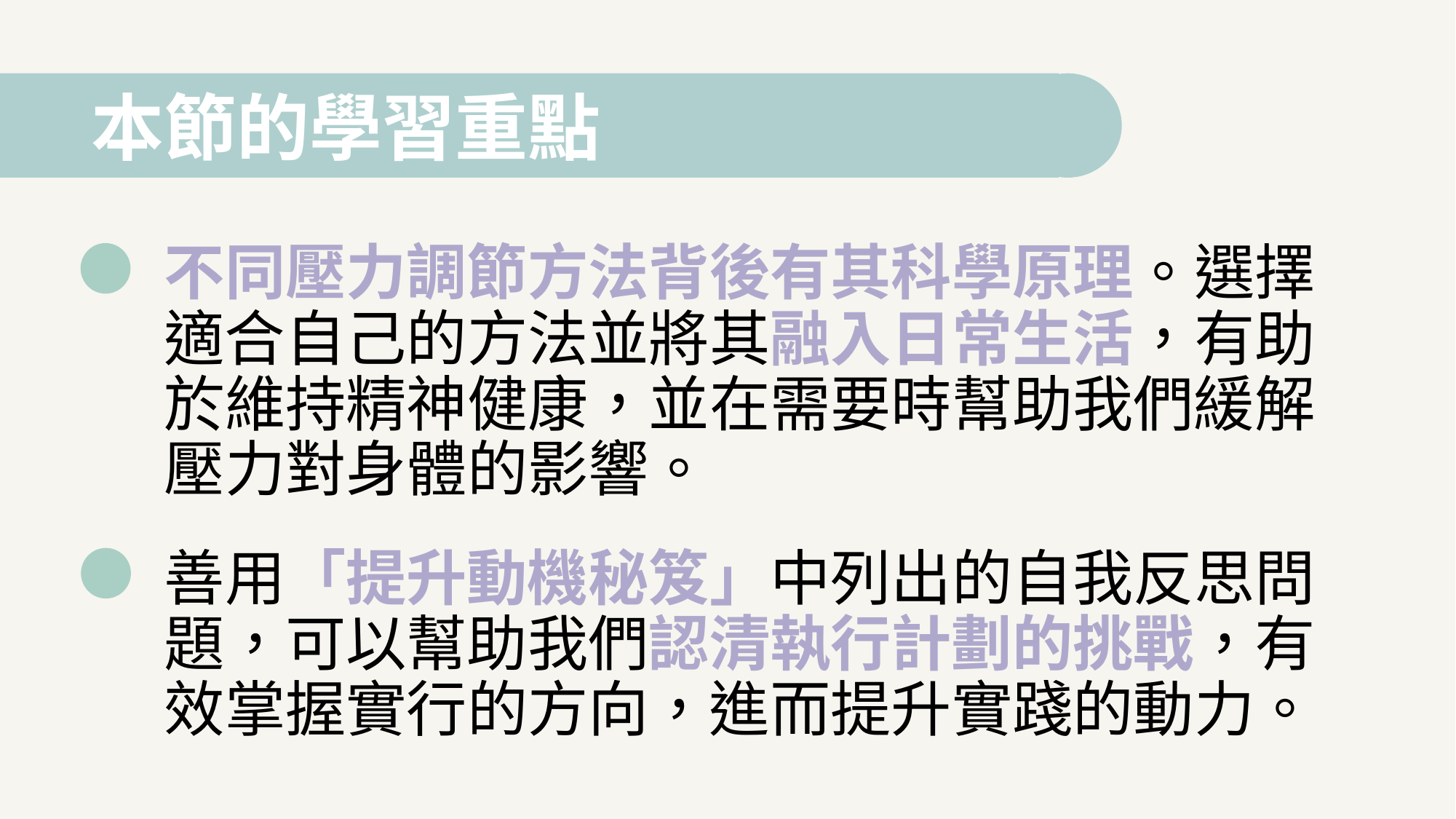

# 本節的學習重點

不同壓力調節方法背後有其科學原理。選擇適合自己的方法並將其融入日常生活，有助於維持精神健康，並在需要時幫助我們緩解壓力對身體的影響。

善用「提升動機秘笈」中列出的自我反思問題，可以幫助我們認清執行計劃的挑戰，有效掌握實行的方向，進而提升實踐的動力。